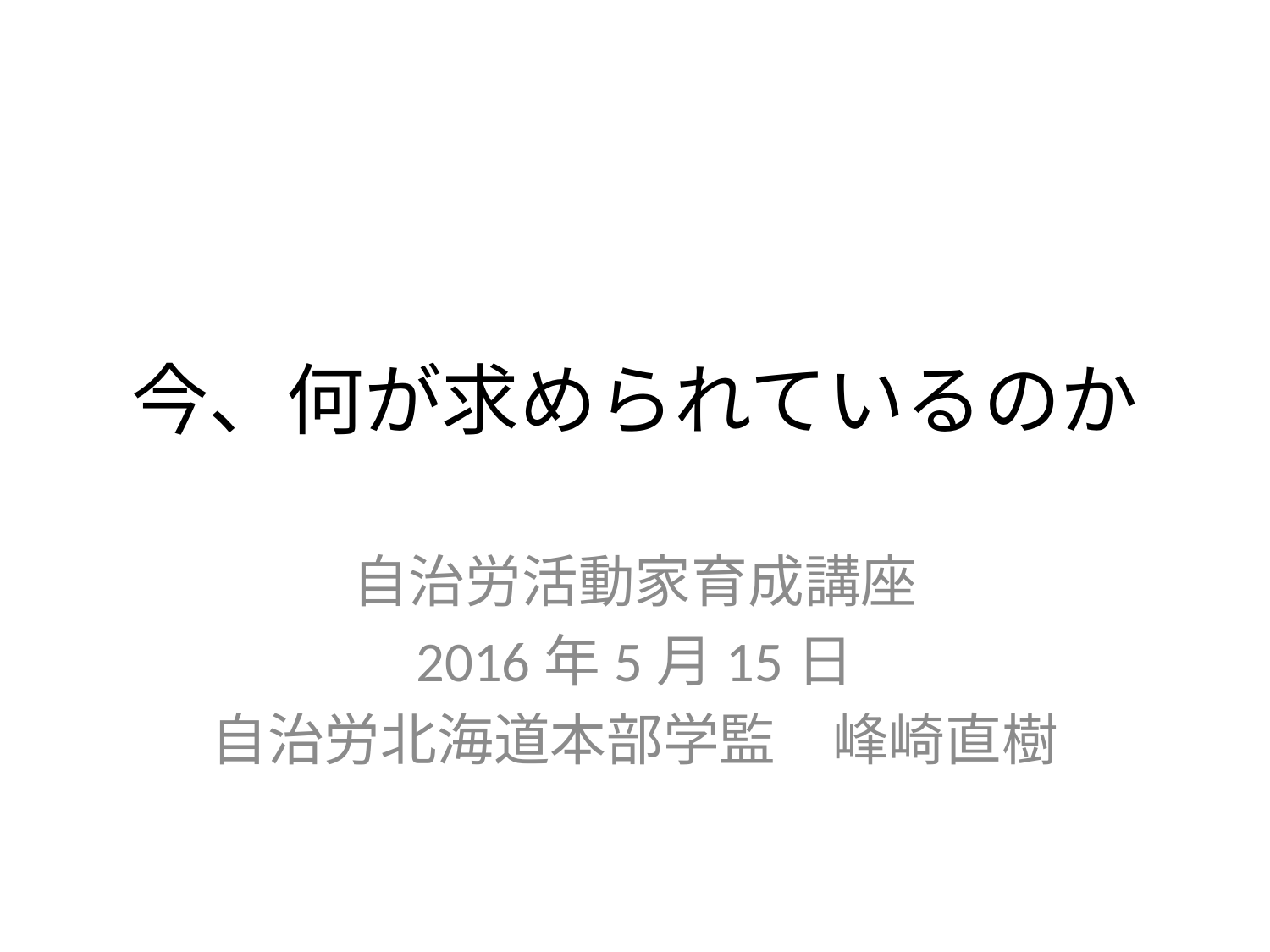

# 今、何が求められているのか
自治労活動家育成講座
2016年5月15日
自治労北海道本部学監　峰崎直樹